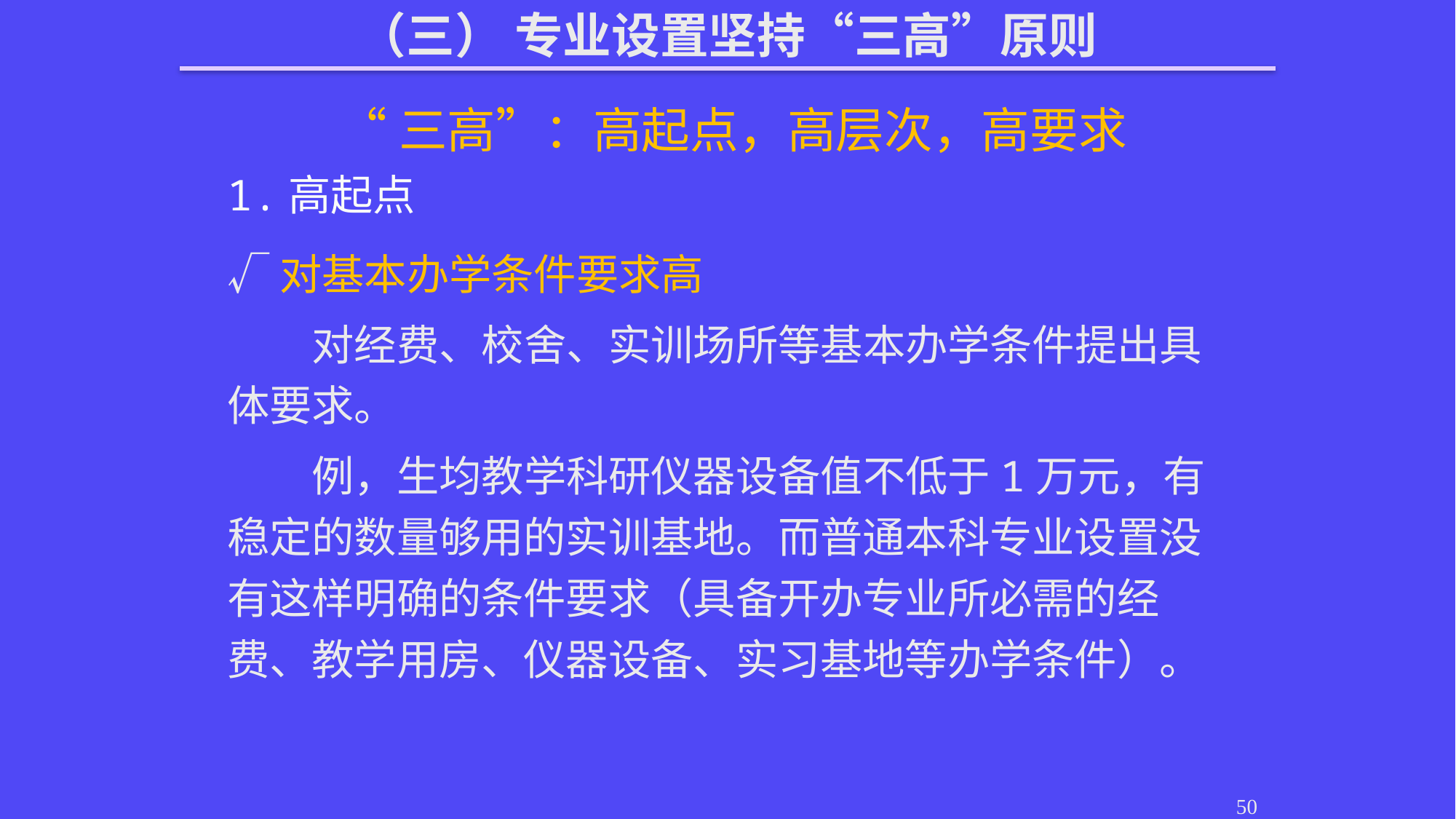

（三） 专业设置坚持“三高”原则
“三高”：高起点，高层次，高要求
1.高起点
√对基本办学条件要求高
对经费、校舍、实训场所等基本办学条件提出具体要求。
例，生均教学科研仪器设备值不低于1万元，有稳定的数量够用的实训基地。而普通本科专业设置没有这样明确的条件要求（具备开办专业所必需的经费、教学用房、仪器设备、实习基地等办学条件）。

50